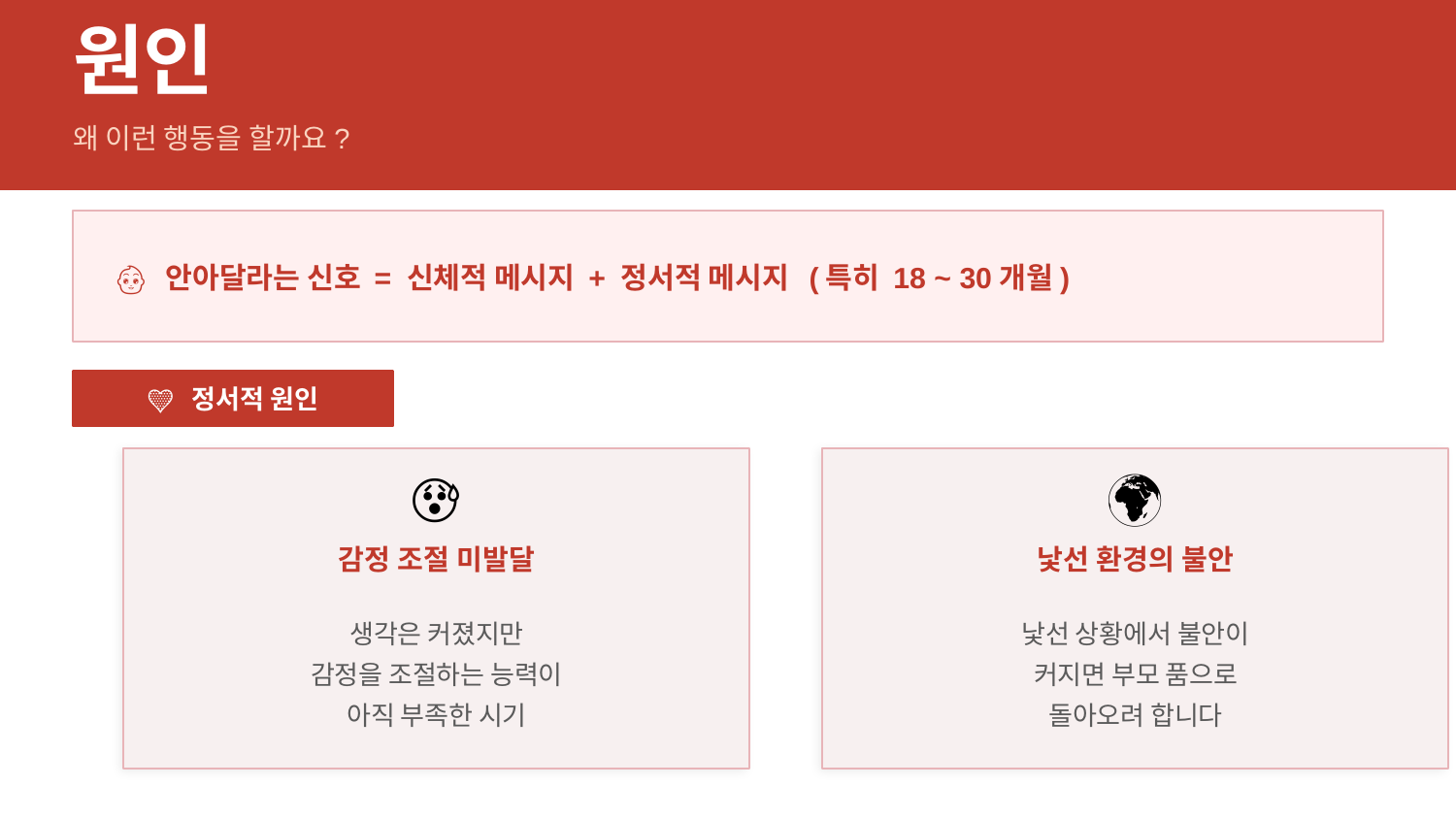

원인
왜 이런 행동을 할까요?

👶  안아달라는 신호 = 신체적 메시지 + 정서적 메시지  (특히 18 ~ 30개월)

💛  정서적 원인

😰
🌍
감정 조절 미발달
낯선 환경의 불안
생각은 커졌지만
감정을 조절하는 능력이
아직 부족한 시기
낯선 상황에서 불안이
커지면 부모 품으로
돌아오려 합니다